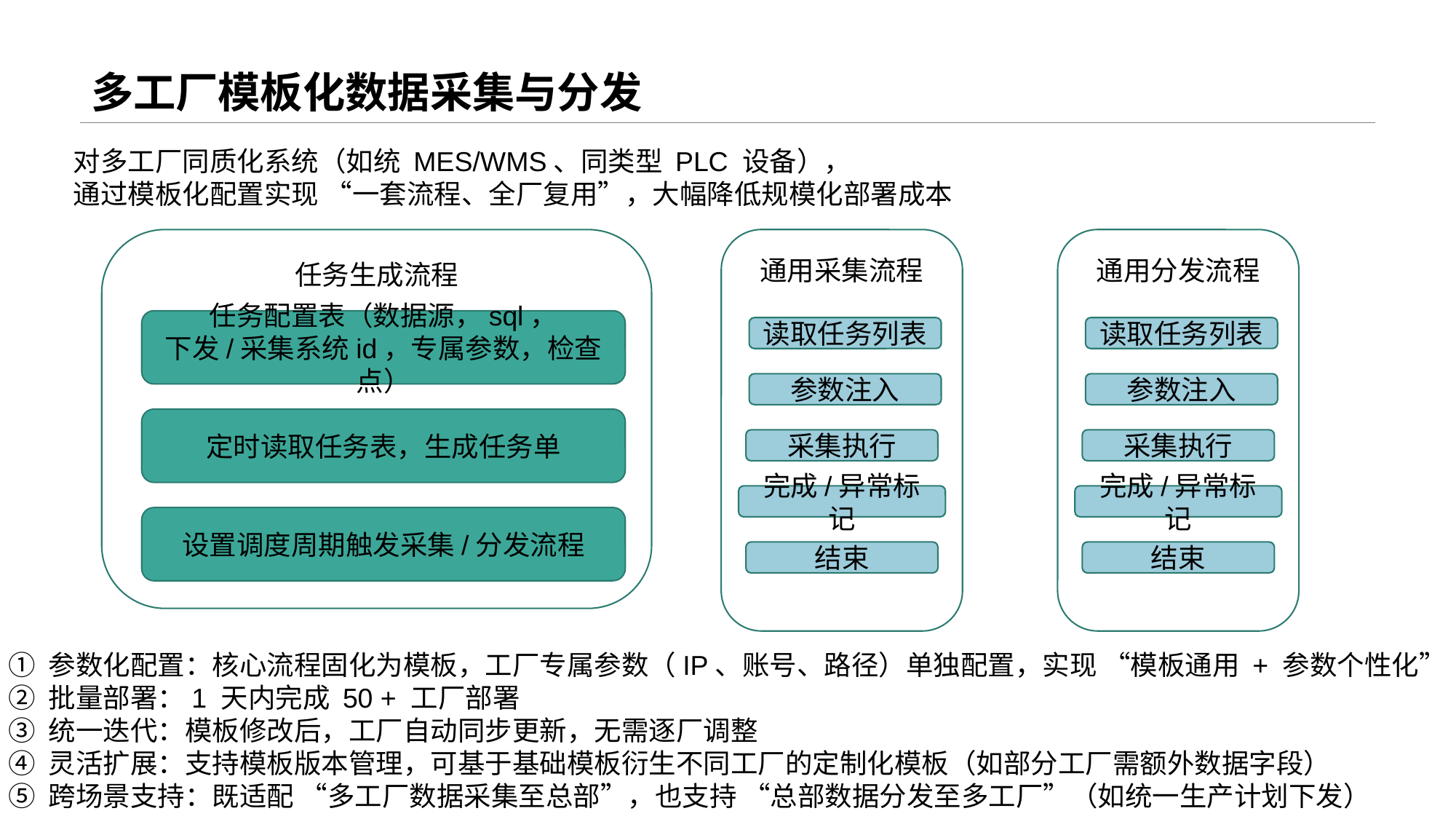

# 多工厂模板化数据采集与分发
对多工厂同质化系统（如统 MES/WMS、同类型 PLC 设备），
通过模板化配置实现 “一套流程、全厂复用”，大幅降低规模化部署成本

通用采集流程
通用分发流程
读取任务列表
读取任务列表
参数注入
参数注入
采集执行
采集执行
完成/异常标记
完成/异常标记
结束
结束

任务生成流程
任务配置表（数据源，sql，
下发/采集系统id，专属参数，检查点）
定时读取任务表，生成任务单
设置调度周期触发采集/分发流程
① 参数化配置：核心流程固化为模板，工厂专属参数（IP、账号、路径）单独配置，实现 “模板通用 + 参数个性化”​
② 批量部署：1 天内完成 50 + 工厂部署​
③ 统一迭代：模板修改后，工厂自动同步更新，无需逐厂调整​
④ 灵活扩展：支持模板版本管理，可基于基础模板衍生不同工厂的定制化模板（如部分工厂需额外数据字段）​
⑤ 跨场景支持：既适配 “多工厂数据采集至总部”，也支持 “总部数据分发至多工厂”（如统一生产计划下发）
11